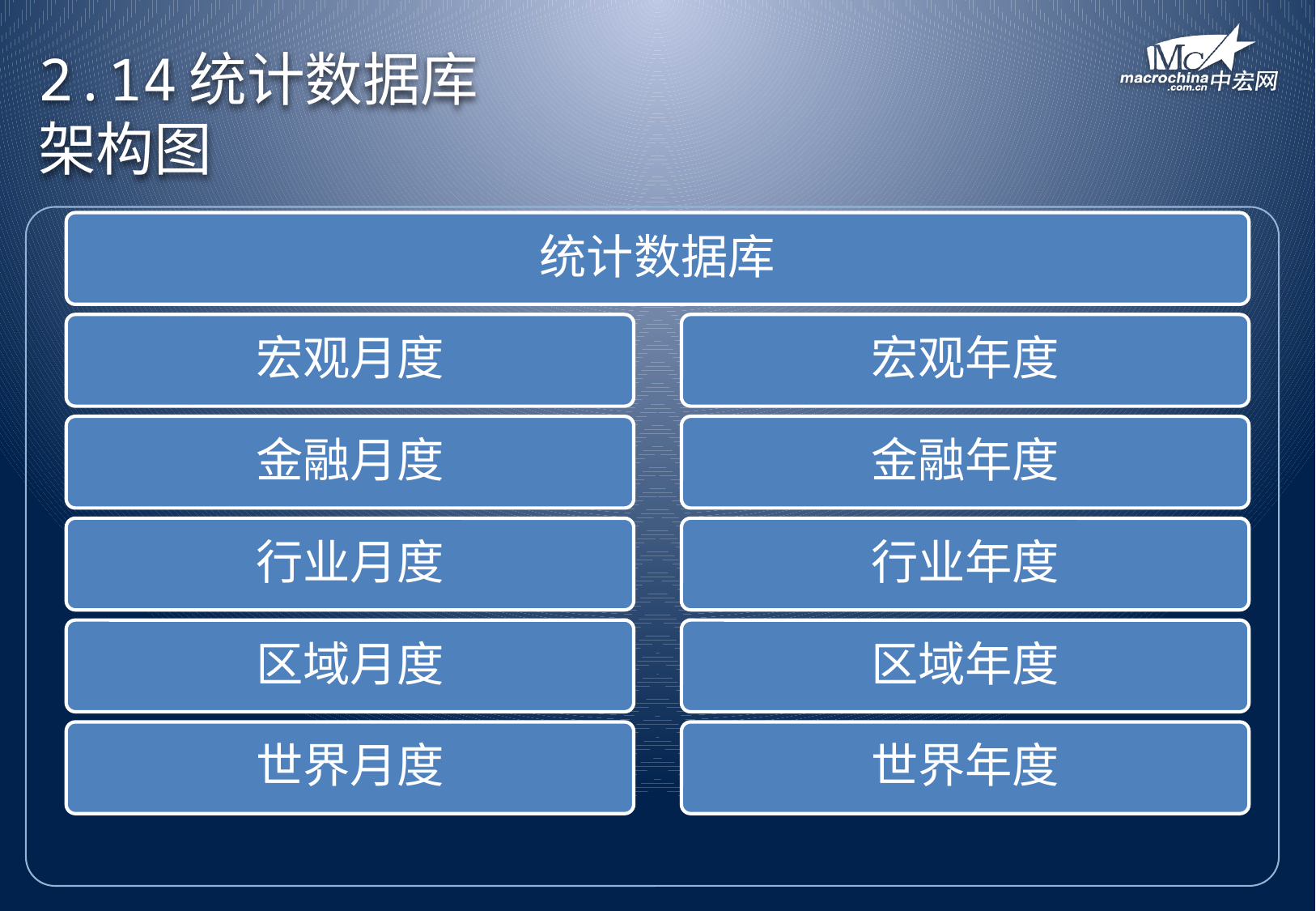

# 2.14统计数据库 架构图
统计数据库
宏观月度
金融月度
行业月度
区域月度
世界月度
宏观年度
金融年度
行业年度
区域年度
世界年度